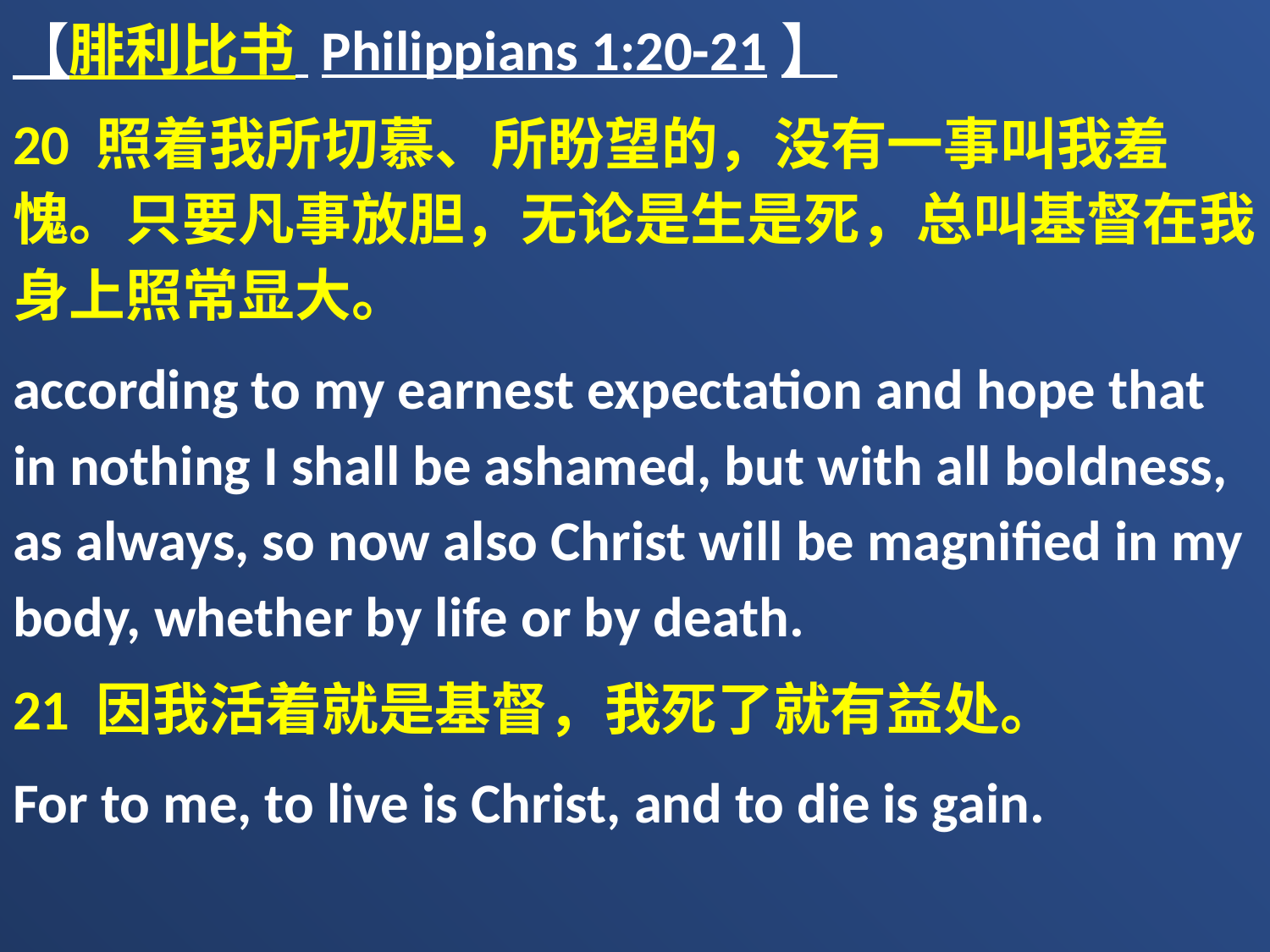

【腓利比书 Philippians 1:20-21】
20 照着我所切慕、所盼望的，没有一事叫我羞愧。只要凡事放胆，无论是生是死，总叫基督在我身上照常显大。
according to my earnest expectation and hope that in nothing I shall be ashamed, but with all boldness, as always, so now also Christ will be magnified in my body, whether by life or by death.
21 因我活着就是基督，我死了就有益处。
For to me, to live is Christ, and to die is gain.